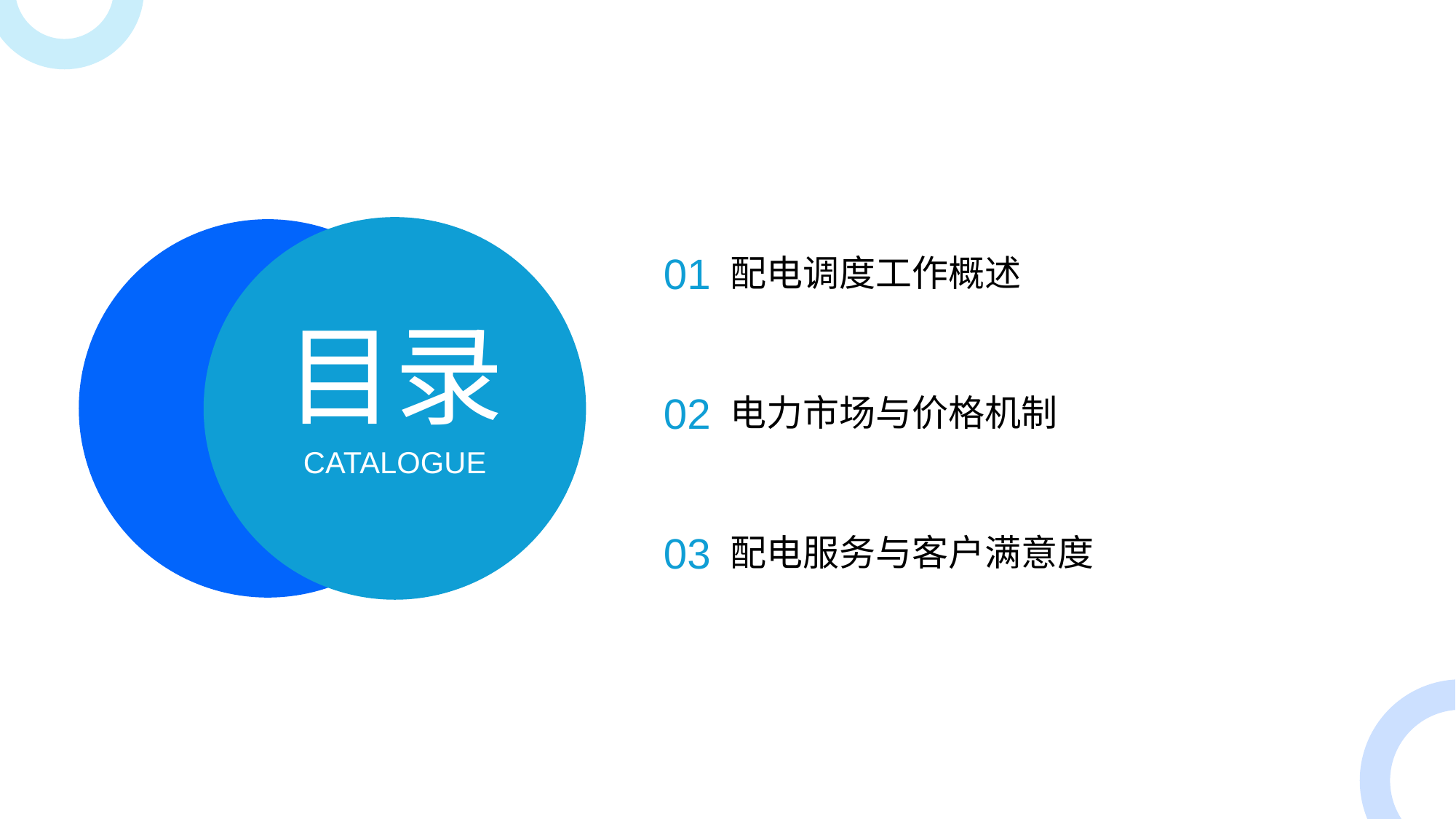

01
配电调度工作概述
目录
02
电力市场与价格机制
CATALOGUE
03
配电服务与客户满意度